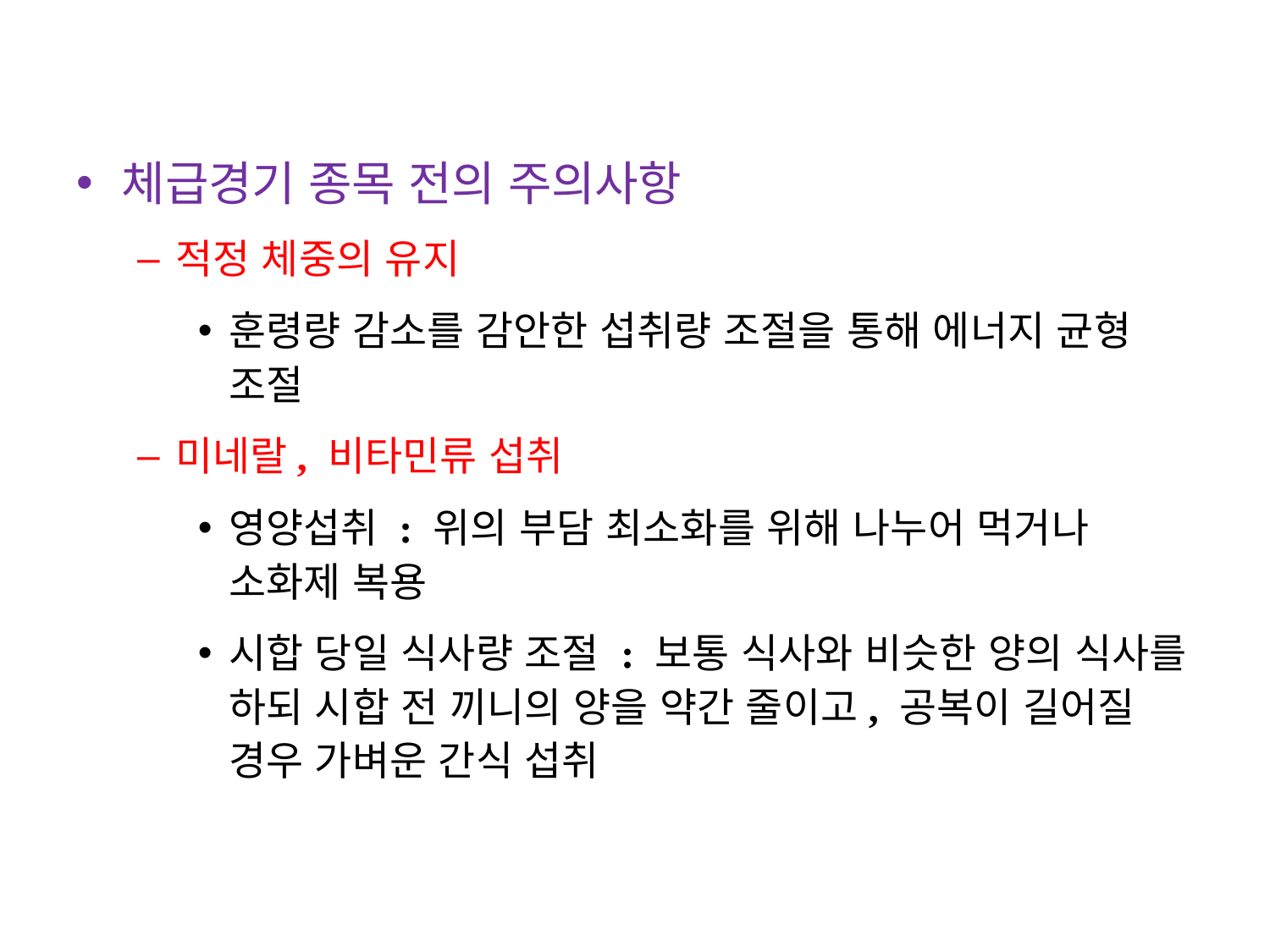

체급경기 종목 전의 주의사항
적정 체중의 유지
훈령량 감소를 감안한 섭취량 조절을 통해 에너지 균형 조절
미네랄, 비타민류 섭취
영양섭취 : 위의 부담 최소화를 위해 나누어 먹거나 소화제 복용
시합 당일 식사량 조절 : 보통 식사와 비슷한 양의 식사를 하되 시합 전 끼니의 양을 약간 줄이고, 공복이 길어질 경우 가벼운 간식 섭취